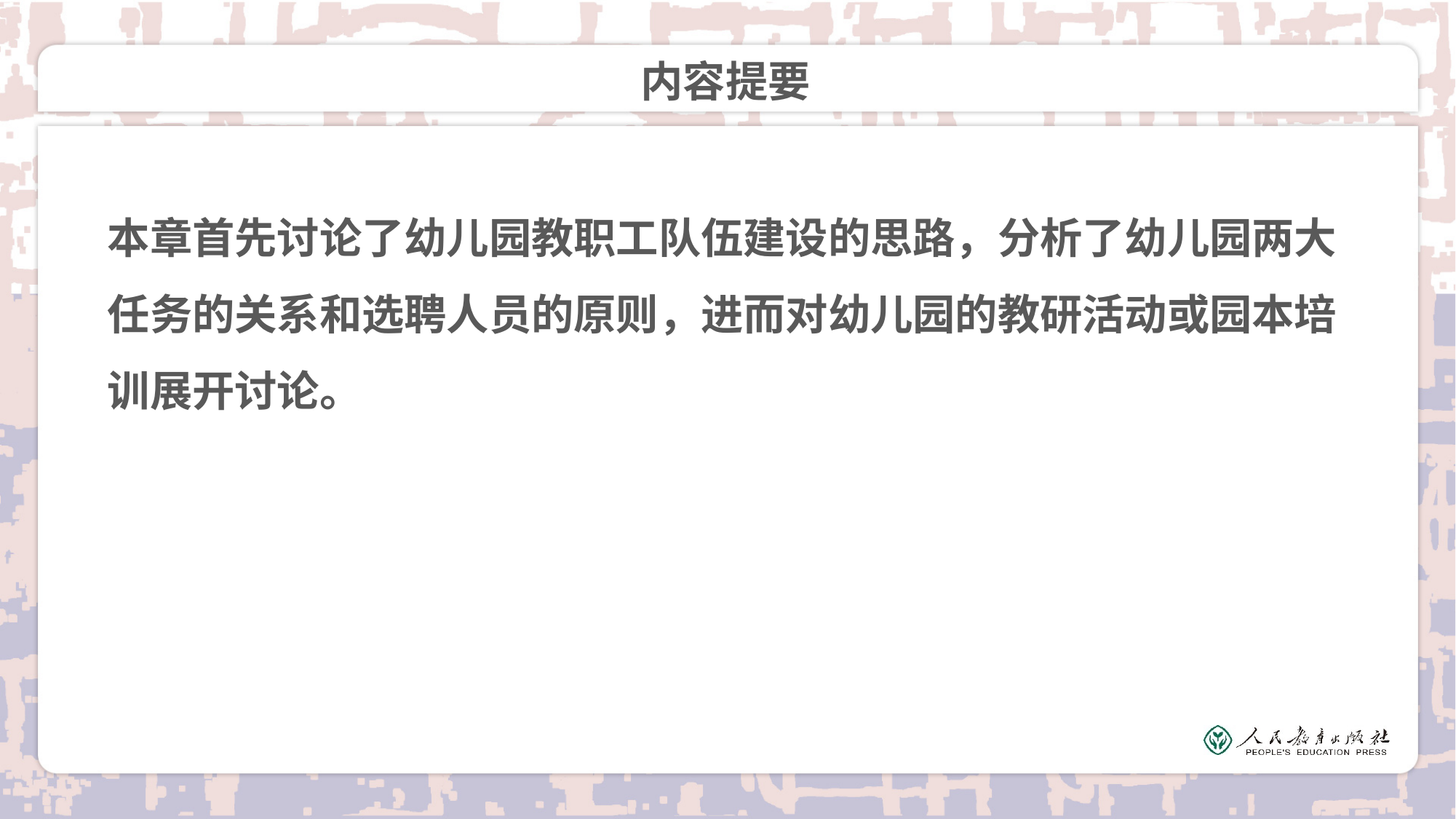

# 内容提要
本章首先讨论了幼儿园教职工队伍建设的思路，分析了幼儿园两大任务的关系和选聘人员的原则，进而对幼儿园的教研活动或园本培训展开讨论。